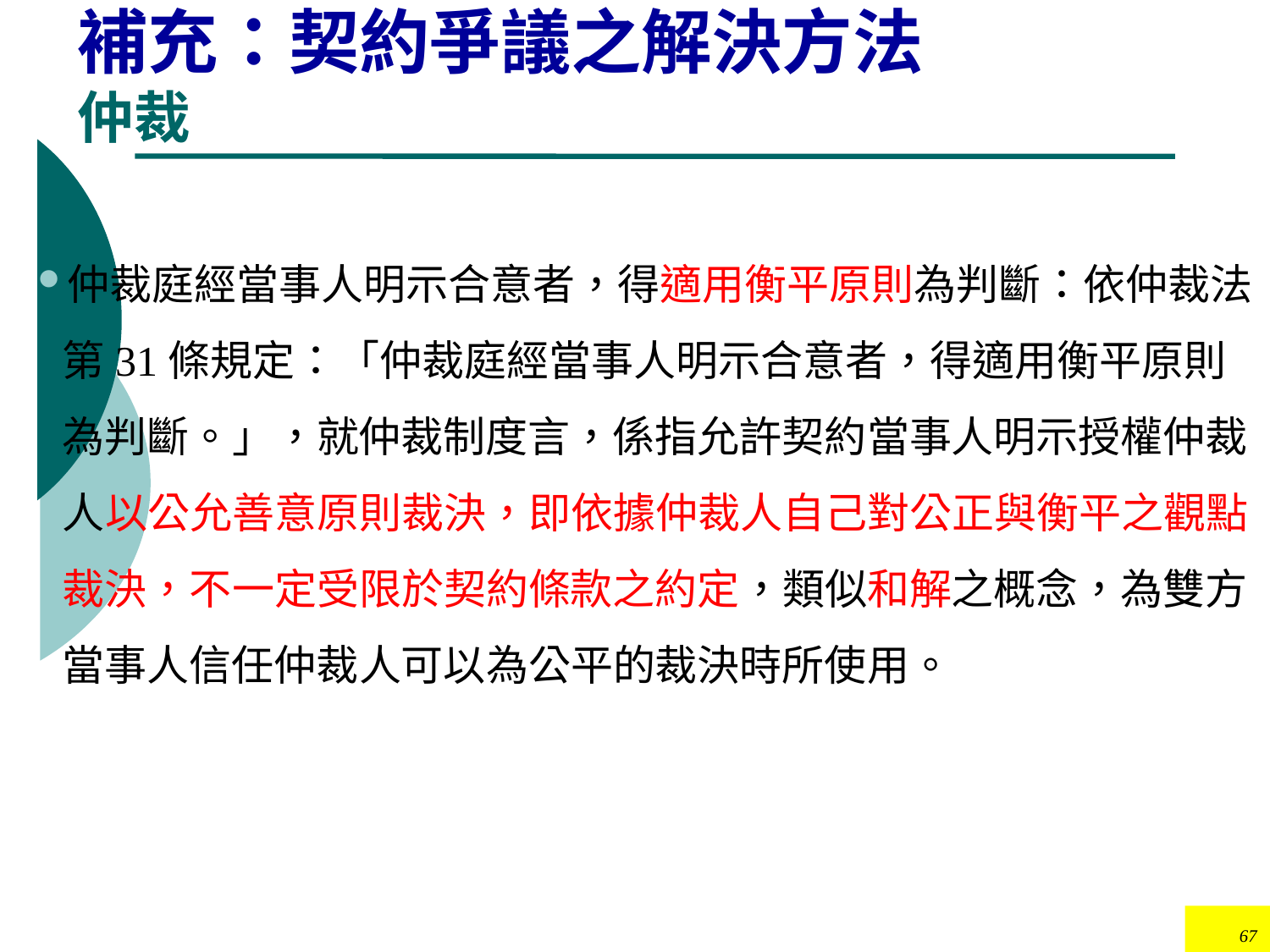

# 補充：契約爭議之解決方法 仲裁
仲裁庭經當事人明示合意者，得適用衡平原則為判斷：依仲裁法第31條規定：「仲裁庭經當事人明示合意者，得適用衡平原則為判斷。」，就仲裁制度言，係指允許契約當事人明示授權仲裁人以公允善意原則裁決，即依據仲裁人自己對公正與衡平之觀點裁決，不一定受限於契約條款之約定，類似和解之概念，為雙方當事人信任仲裁人可以為公平的裁決時所使用。
67